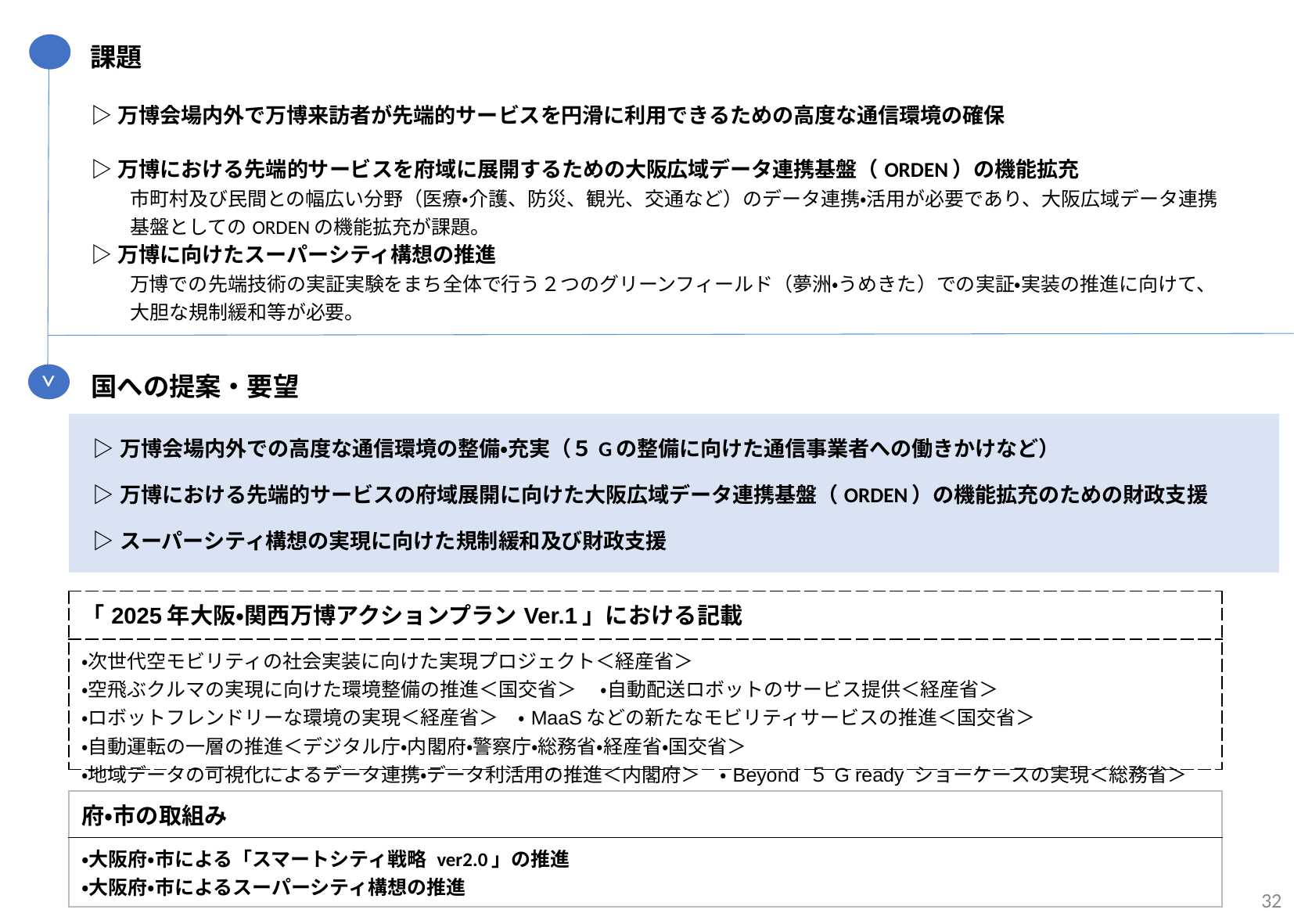

課題
| ▷万博会場内外で万博来訪者が先端的サービスを円滑に利用できるための高度な通信環境の確保 |
| --- |
| ▷万博における先端的サービスを府域に展開するための大阪広域データ連携基盤（ORDEN）の機能拡充 　　市町村及び民間との幅広い分野（医療・介護、防災、観光、交通など）のデータ連携・活用が必要であり、大阪広域データ連携 　　基盤としてのORDENの機能拡充が課題。 |
| ▷万博に向けたスーパーシティ構想の推進 　　万博での先端技術の実証実験をまち全体で行う２つのグリーンフィールド（夢洲・うめきた）での実証・実装の推進に向けて、 　　大胆な規制緩和等が必要。 |
>

国への提案・要望

| ▷万博会場内外での高度な通信環境の整備・充実（５Gの整備に向けた通信事業者への働きかけなど） |
| --- |
| ▷万博における先端的サービスの府域展開に向けた大阪広域データ連携基盤（ORDEN）の機能拡充のための財政支援 |
| ▷スーパーシティ構想の実現に向けた規制緩和及び財政支援 |
| 「2025年大阪・関西万博アクションプランVer.1」における記載 |
| --- |
| ・次世代空モビリティの社会実装に向けた実現プロジェクト＜経産省＞ ・空飛ぶクルマの実現に向けた環境整備の推進＜国交省＞ 　・自動配送ロボットのサービス提供＜経産省＞　 ・ロボットフレンドリーな環境の実現＜経産省＞　・MaaSなどの新たなモビリティサービスの推進＜国交省＞ ・自動運転の一層の推進＜デジタル庁・内閣府・警察庁・総務省・経産省・国交省＞ ・地域データの可視化によるデータ連携・データ利活用の推進＜内閣府＞　・Beyond ５G ready ショーケースの実現＜総務省＞ |

| 府・市の取組み |
| --- |
| ・大阪府・市による「スマートシティ戦略 ver2.0」の推進 ・大阪府・市によるスーパーシティ構想の推進 |
32